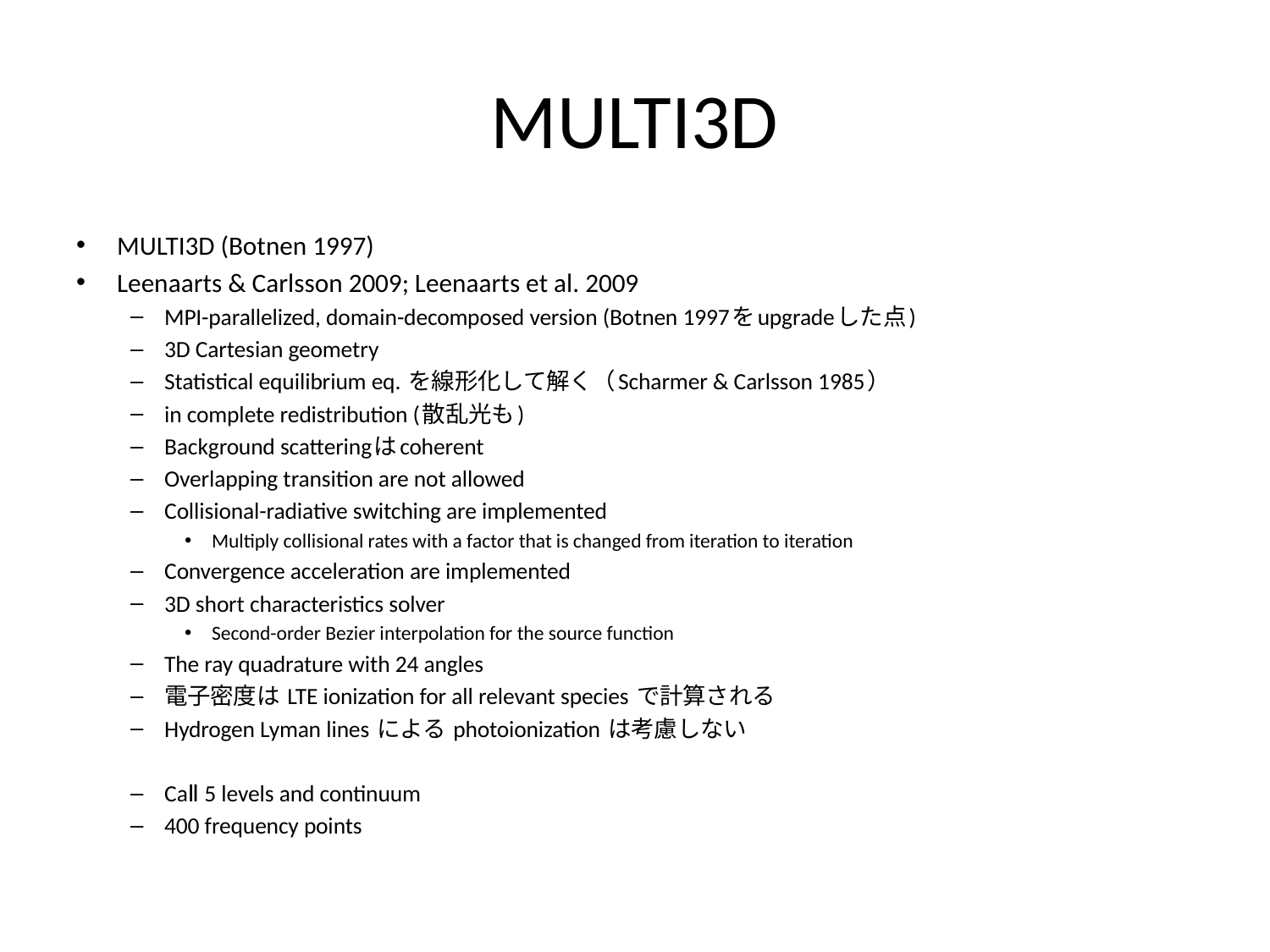

# MULTI3D
MULTI3D (Botnen 1997)
Leenaarts & Carlsson 2009; Leenaarts et al. 2009
MPI-parallelized, domain-decomposed version (Botnen 1997をupgradeした点)
3D Cartesian geometry
Statistical equilibrium eq. を線形化して解く（Scharmer & Carlsson 1985）
in complete redistribution (散乱光も)
Background scatteringはcoherent
Overlapping transition are not allowed
Collisional-radiative switching are implemented
Multiply collisional rates with a factor that is changed from iteration to iteration
Convergence acceleration are implemented
3D short characteristics solver
Second-order Bezier interpolation for the source function
The ray quadrature with 24 angles
電子密度は LTE ionization for all relevant species で計算される
Hydrogen Lyman lines による photoionization は考慮しない

CaⅡ 5 levels and continuum
400 frequency points